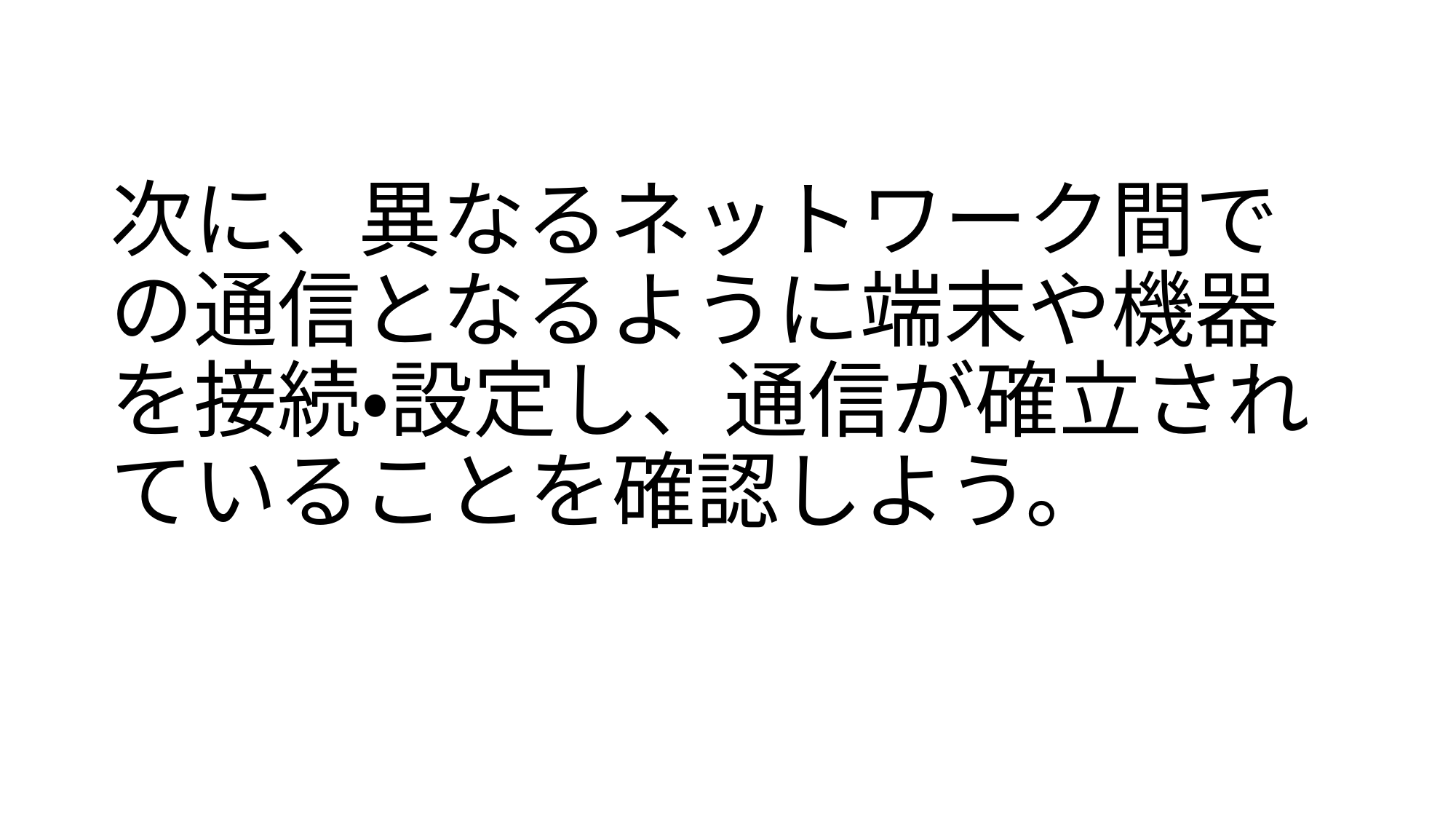

# 次に、異なるネットワーク間での通信となるように端末や機器を接続・設定し、通信が確立されていることを確認しよう。